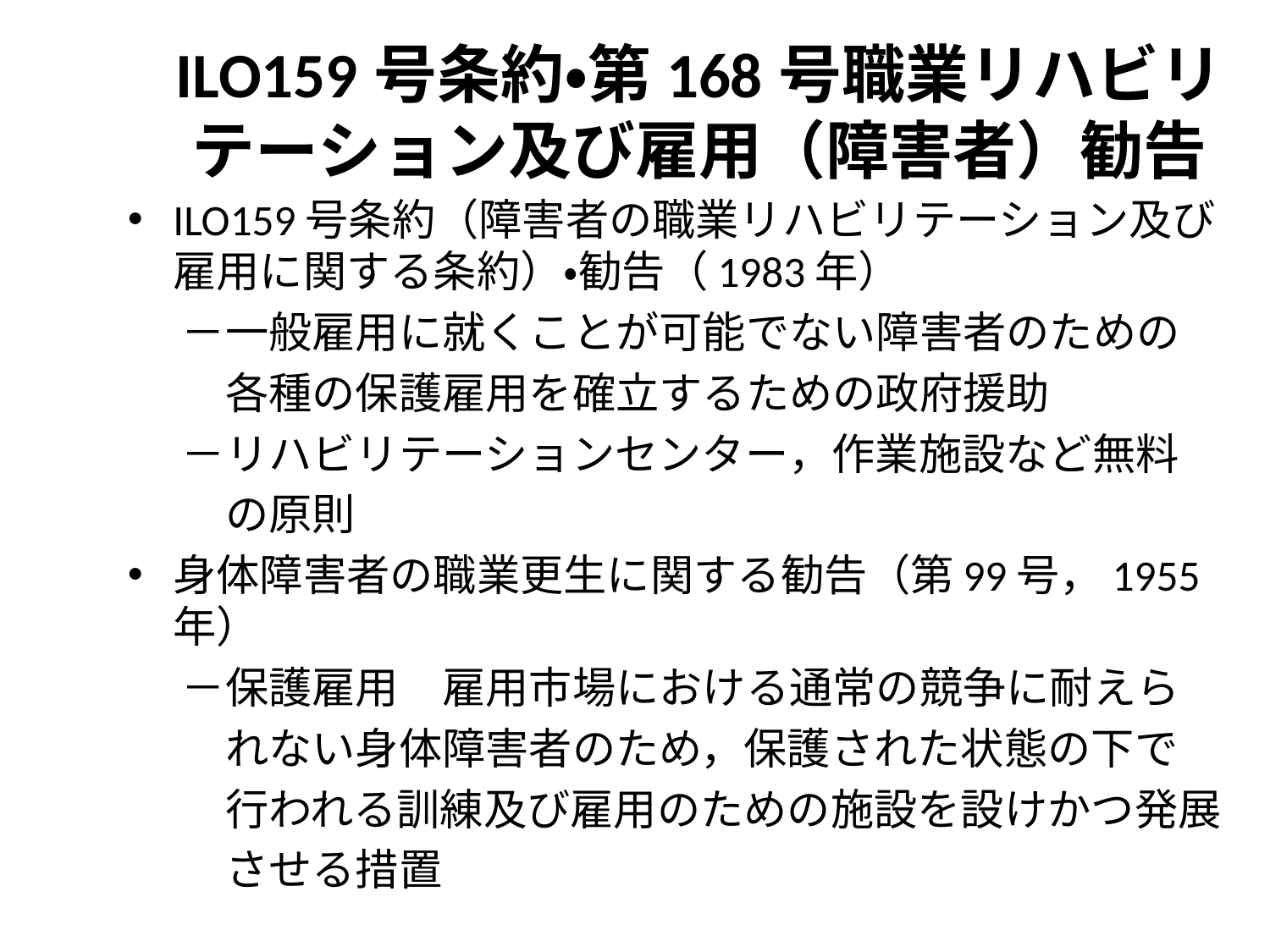

# ILO159号条約・第168号職業リハビリテーション及び雇用（障害者）勧告
ILO159号条約（障害者の職業リハビリテーション及び雇用に関する条約）・勧告（1983年）
　－一般雇用に就くことが可能でない障害者のための
　　各種の保護雇用を確立するための政府援助
　－リハビリテーションセンター，作業施設など無料
　　の原則
身体障害者の職業更生に関する勧告（第99号，1955年）
　－保護雇用　雇用市場における通常の競争に耐えら
　　れない身体障害者のため，保護された状態の下で
　　行われる訓練及び雇用のための施設を設けかつ発展
　　させる措置